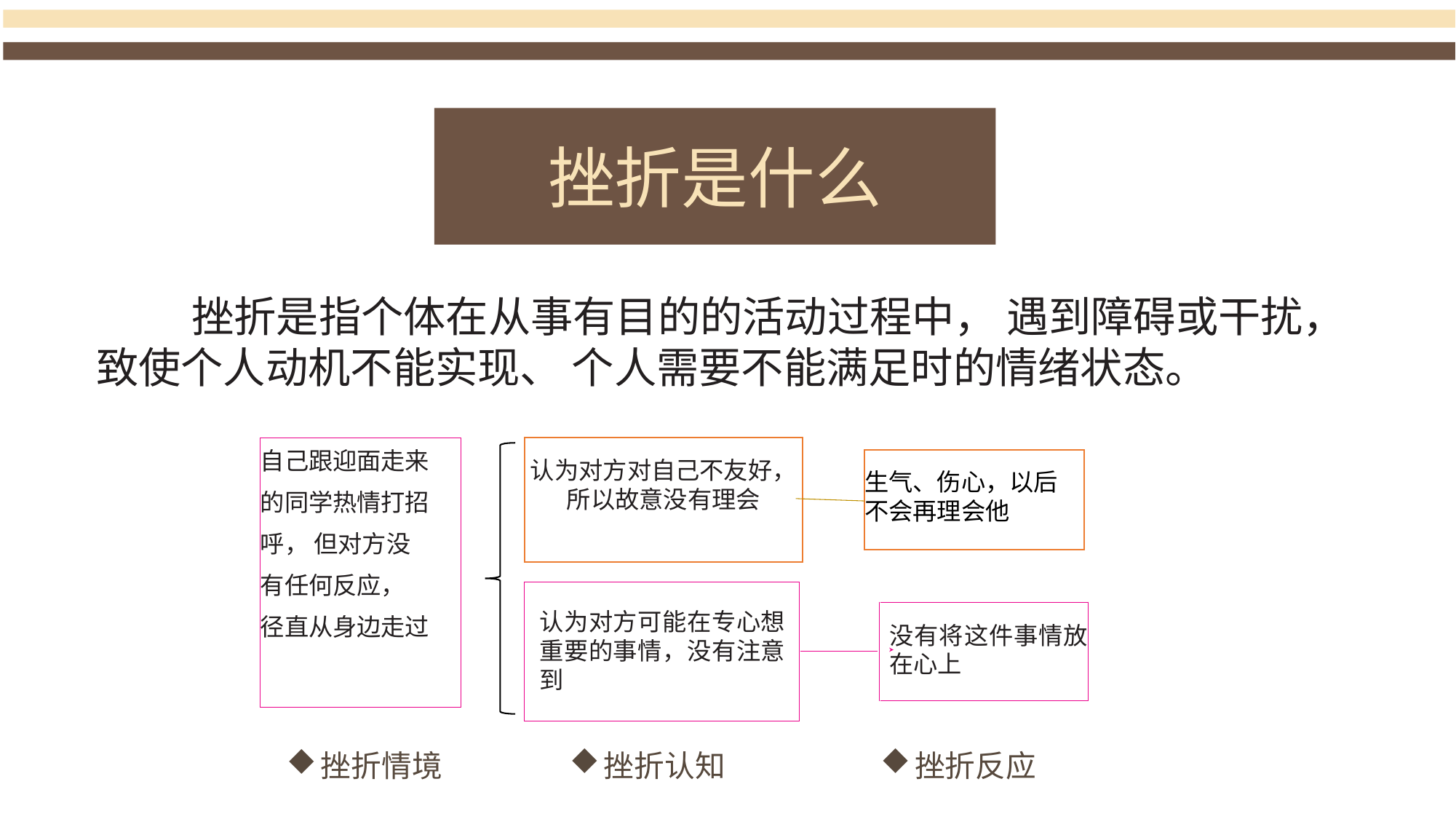

挫折是什么

         挫折是指个体在从事有目的的活动过程中， 遇到障碍或干扰， 致使个人动机不能实现、 个人需要不能满足时的情绪状态。

认为对方对自己不友好，所以故意没有理会
自己跟迎面走来
的同学热情打招
呼， 但对方没
有任何反应，
径直从身边走过

认为对方可能在专心想重要的事情，没有注意到
没有将这件事情放在心上

生气、伤心，以后
不会再理会他
挫折认知
挫折反应
挫折情境